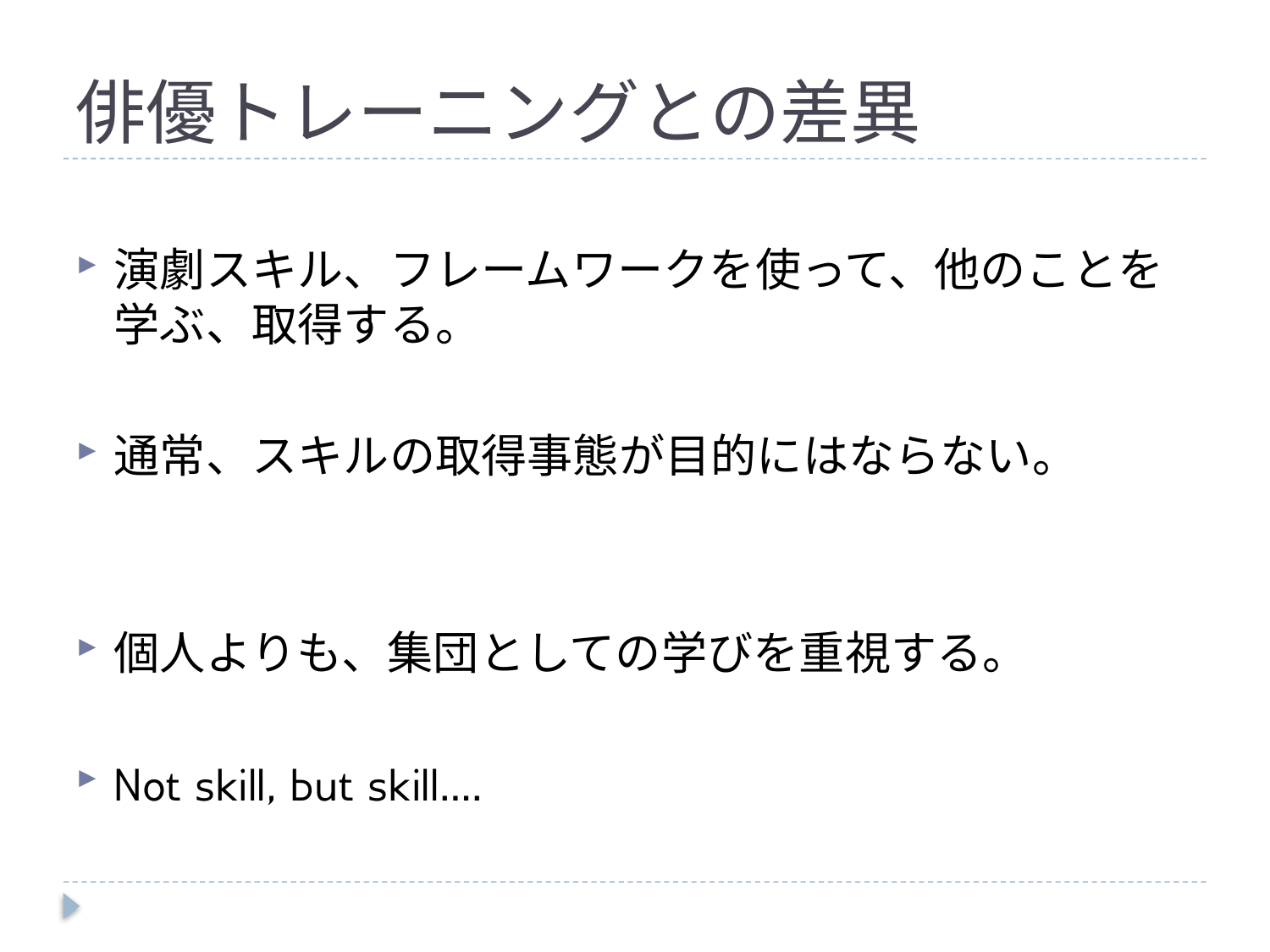

# 俳優トレーニングとの差異

演劇スキル、フレームワークを使って、他のことを学ぶ、取得する。

通常、スキルの取得事態が目的にはならない。

個人よりも、集団としての学びを重視する。

Not skill, but skill….